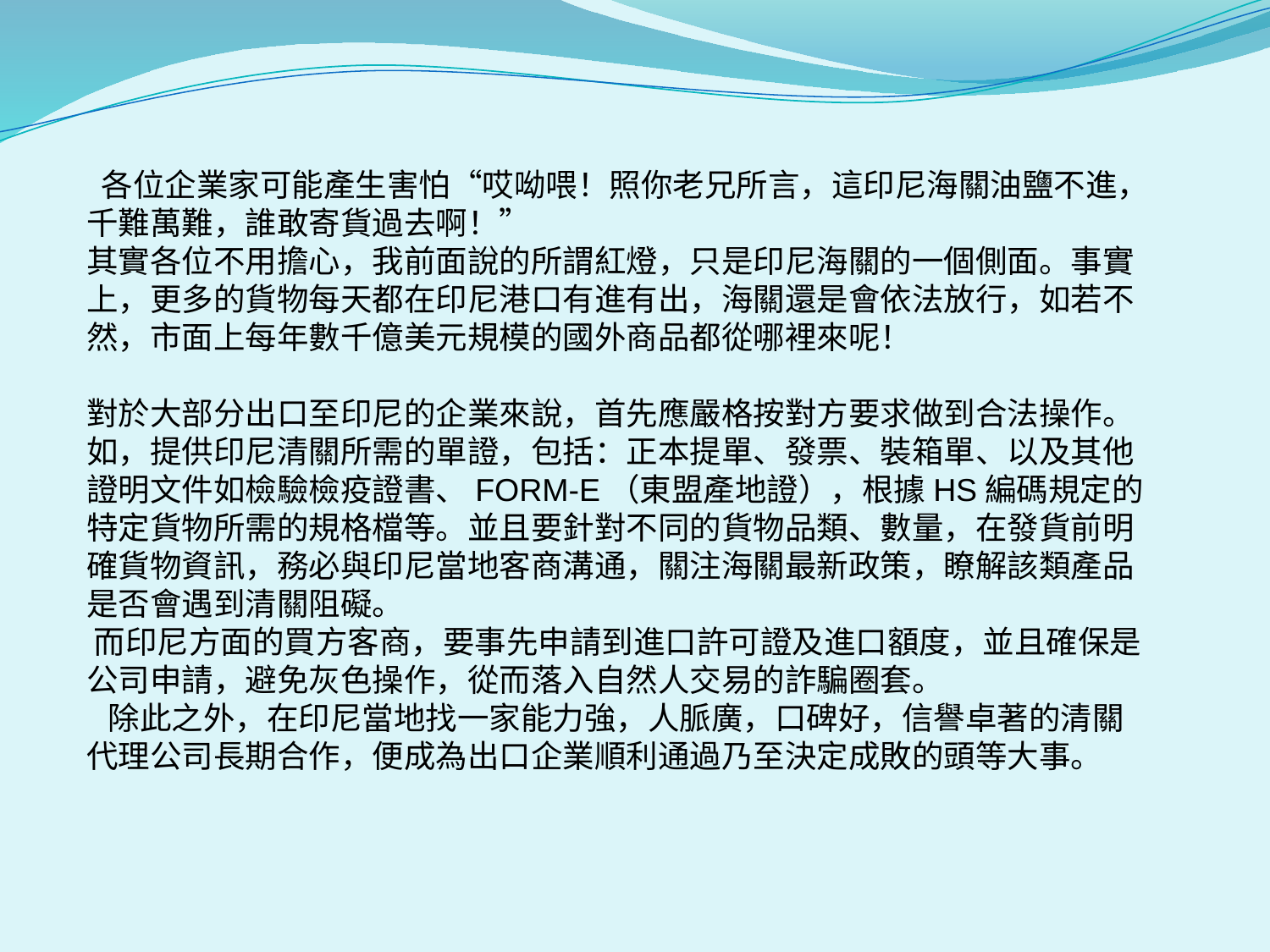

各位企業家可能產生害怕“哎呦喂！照你老兄所言，這印尼海關油鹽不進，千難萬難，誰敢寄貨過去啊！”
其實各位不用擔心，我前面說的所謂紅燈，只是印尼海關的一個側面。事實上，更多的貨物每天都在印尼港口有進有出，海關還是會依法放行，如若不然，市面上每年數千億美元規模的國外商品都從哪裡來呢！
對於大部分出口至印尼的企業來說，首先應嚴格按對方要求做到合法操作。如，提供印尼清關所需的單證，包括：正本提單、發票、裝箱單、以及其他證明文件如檢驗檢疫證書、FORM-E（東盟產地證），根據HS編碼規定的特定貨物所需的規格檔等。並且要針對不同的貨物品類、數量，在發貨前明確貨物資訊，務必與印尼當地客商溝通，關注海關最新政策，瞭解該類產品是否會遇到清關阻礙。
 而印尼方面的買方客商，要事先申請到進口許可證及進口額度，並且確保是公司申請，避免灰色操作，從而落入自然人交易的詐騙圈套。
   除此之外，在印尼當地找一家能力強，人脈廣，口碑好，信譽卓著的清關代理公司長期合作，便成為出口企業順利通過乃至決定成敗的頭等大事。